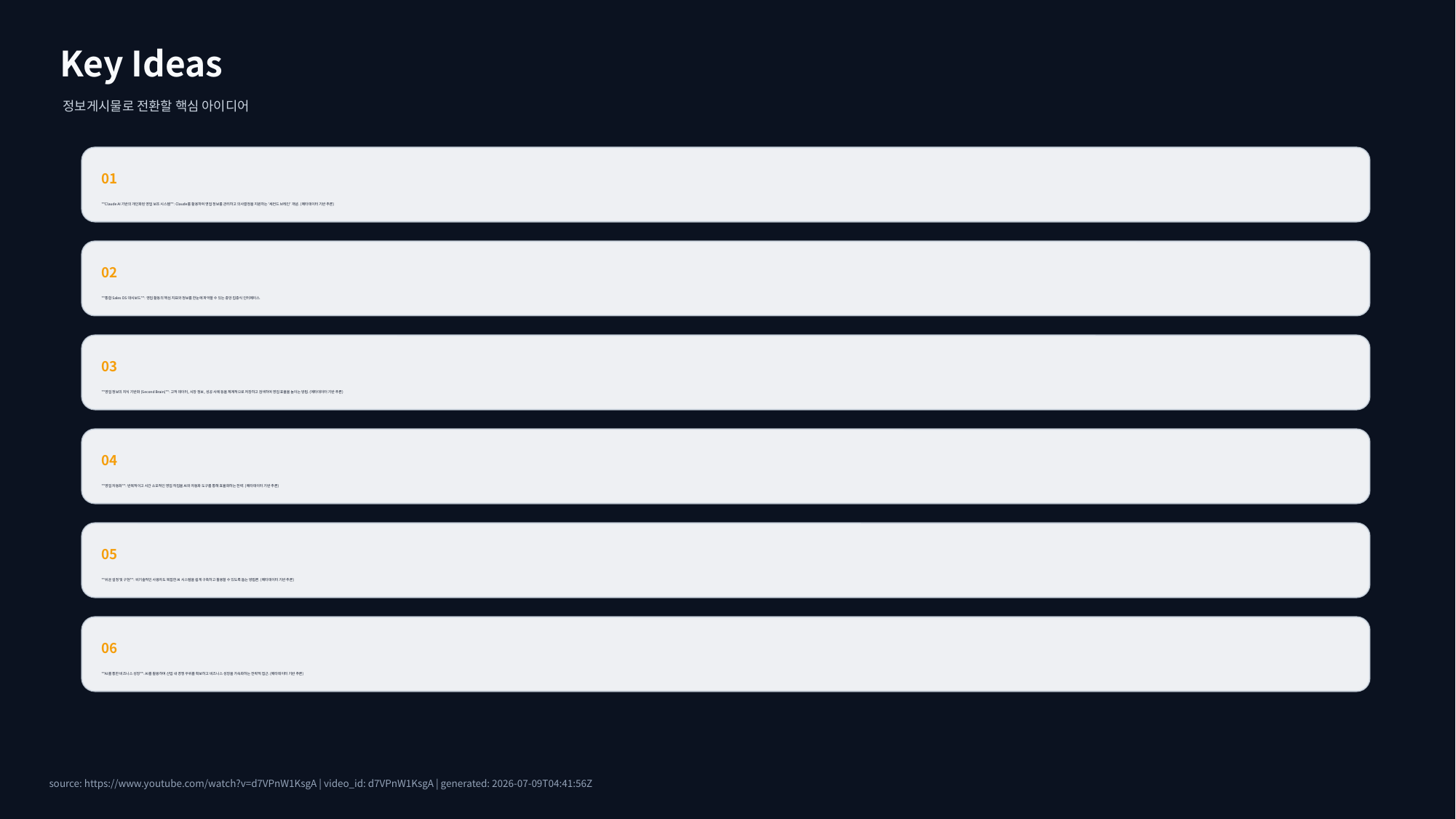

Key Ideas
정보게시물로 전환할 핵심 아이디어

01
**Claude AI 기반의 개인화된 영업 보조 시스템**: Claude를 활용하여 영업 정보를 관리하고 의사결정을 지원하는 '세컨드 브레인' 개념. (메타데이터 기반 추론)

02
**통합 Sales OS 대시보드**: 영업 활동의 핵심 지표와 정보를 한눈에 파악할 수 있는 중앙 집중식 인터페이스.

03
**영업 정보의 지식 기반화 (Second Brain)**: 고객 데이터, 시장 정보, 성공 사례 등을 체계적으로 저장하고 검색하여 영업 효율을 높이는 방법. (메타데이터 기반 추론)

04
**영업 자동화**: 반복적이고 시간 소모적인 영업 작업을 AI와 자동화 도구를 통해 효율화하는 전략. (메타데이터 기반 추론)

05
**쉬운 설정 및 구현**: 비기술적인 사용자도 복잡한 AI 시스템을 쉽게 구축하고 활용할 수 있도록 돕는 방법론. (메타데이터 기반 추론)

06
**AI를 통한 비즈니스 성장**: AI를 활용하여 산업 내 경쟁 우위를 확보하고 비즈니스 성장을 가속화하는 전략적 접근. (메타데이터 기반 추론)
source: https://www.youtube.com/watch?v=d7VPnW1KsgA | video_id: d7VPnW1KsgA | generated: 2026-07-09T04:41:56Z